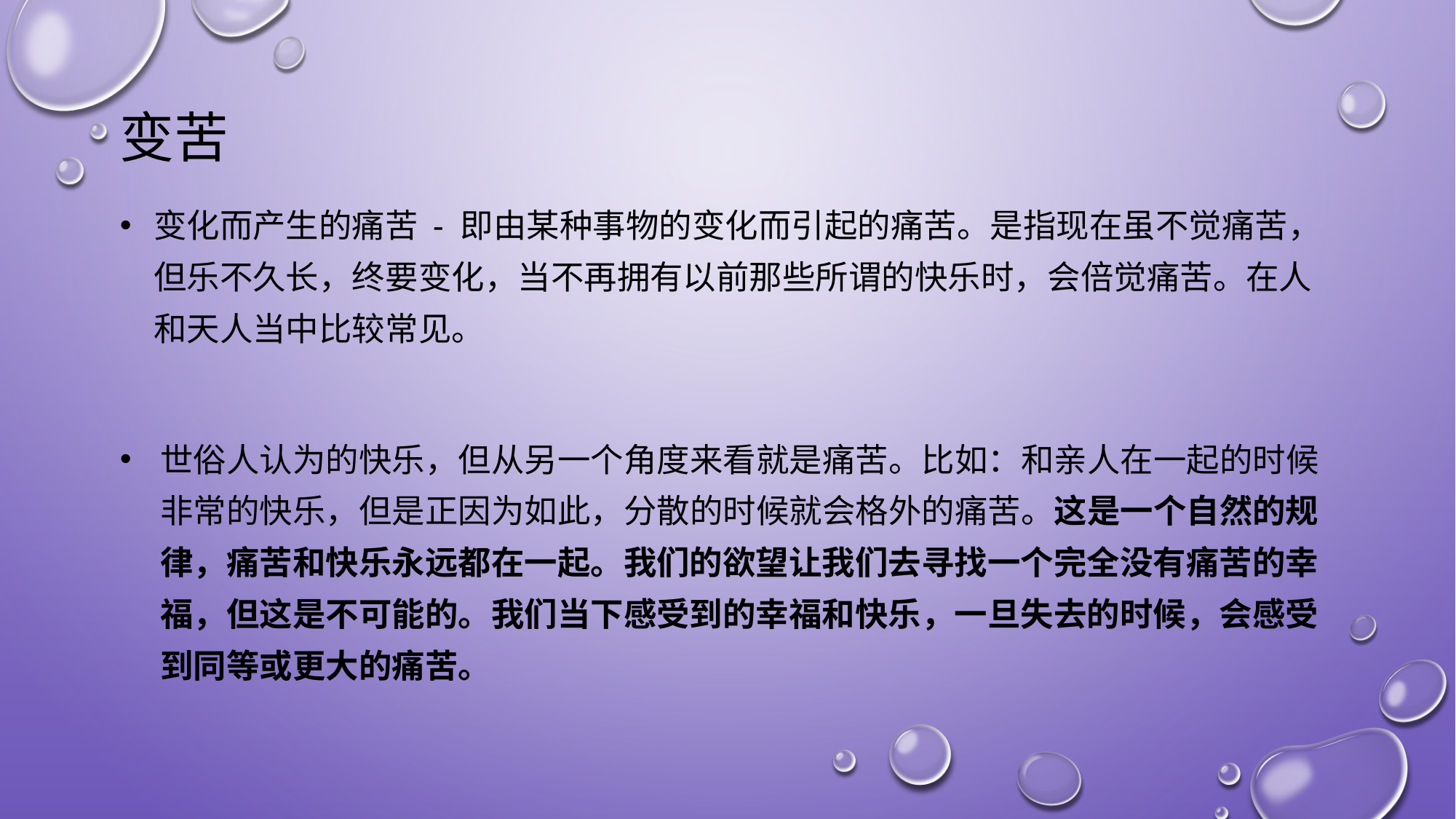

# 变苦
变化而产生的痛苦 - 即由某种事物的变化而引起的痛苦。是指现在虽不觉痛苦，但乐不久长，终要变化，当不再拥有以前那些所谓的快乐时，会倍觉痛苦。在人和天人当中比较常见。

世俗人认为的快乐，但从另一个角度来看就是痛苦。比如：和亲人在一起的时候非常的快乐，但是正因为如此，分散的时候就会格外的痛苦。这是一个自然的规律，痛苦和快乐永远都在一起。我们的欲望让我们去寻找一个完全没有痛苦的幸福，但这是不可能的。我们当下感受到的幸福和快乐，一旦失去的时候，会感受到同等或更大的痛苦。